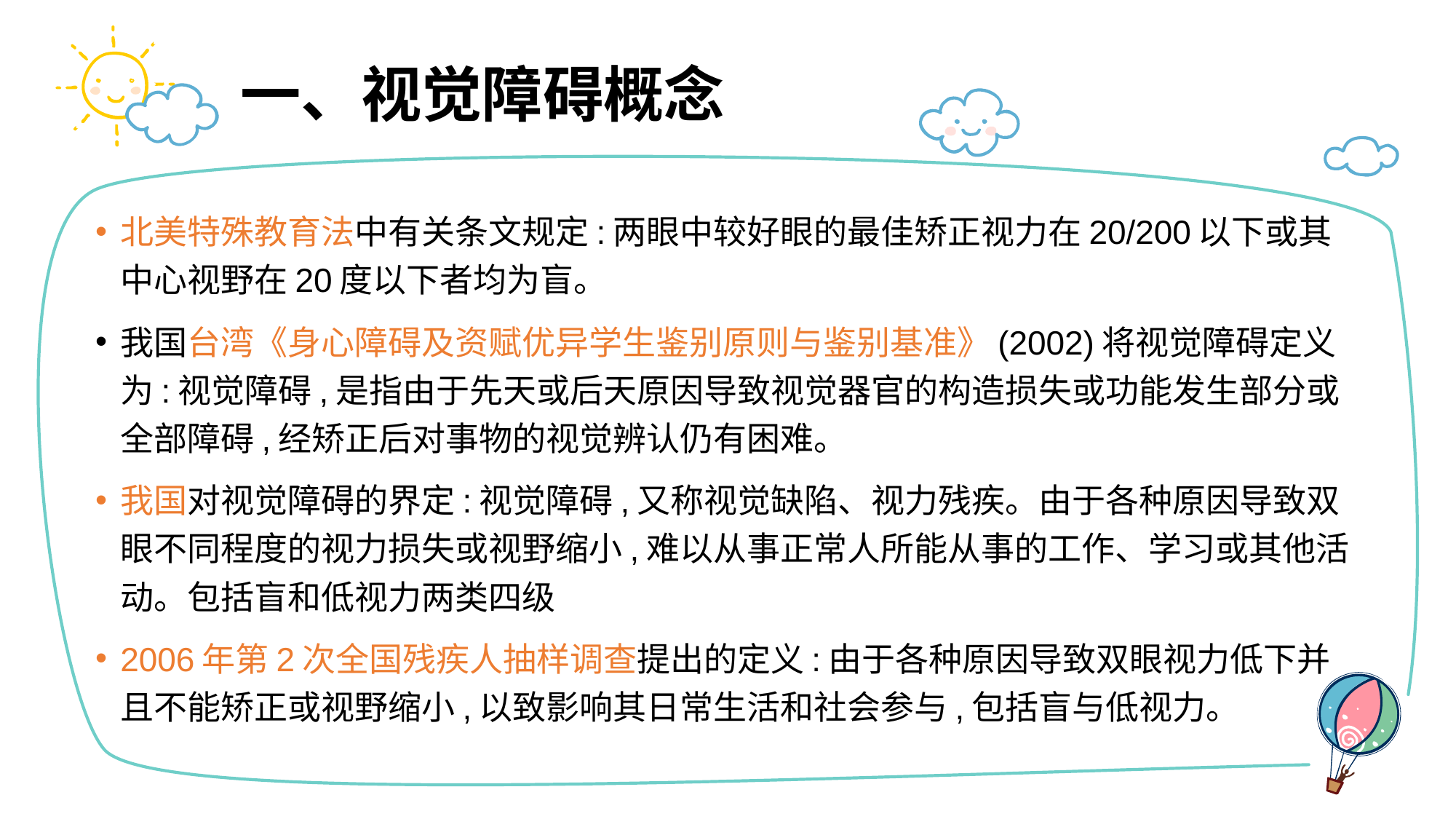

# 一、视觉障碍概念
北美特殊教育法中有关条文规定:两眼中较好眼的最佳矫正视力在20/200以下或其中心视野在20度以下者均为盲。
我国台湾《身心障碍及资赋优异学生鉴别原则与鉴别基准》(2002)将视觉障碍定义为:视觉障碍,是指由于先天或后天原因导致视觉器官的构造损失或功能发生部分或全部障碍,经矫正后对事物的视觉辨认仍有困难。
我国对视觉障碍的界定:视觉障碍,又称视觉缺陷、视力残疾。由于各种原因导致双眼不同程度的视力损失或视野缩小,难以从事正常人所能从事的工作、学习或其他活动。包括盲和低视力两类四级
2006年第2次全国残疾人抽样调查提出的定义:由于各种原因导致双眼视力低下并且不能矫正或视野缩小,以致影响其日常生活和社会参与,包括盲与低视力。